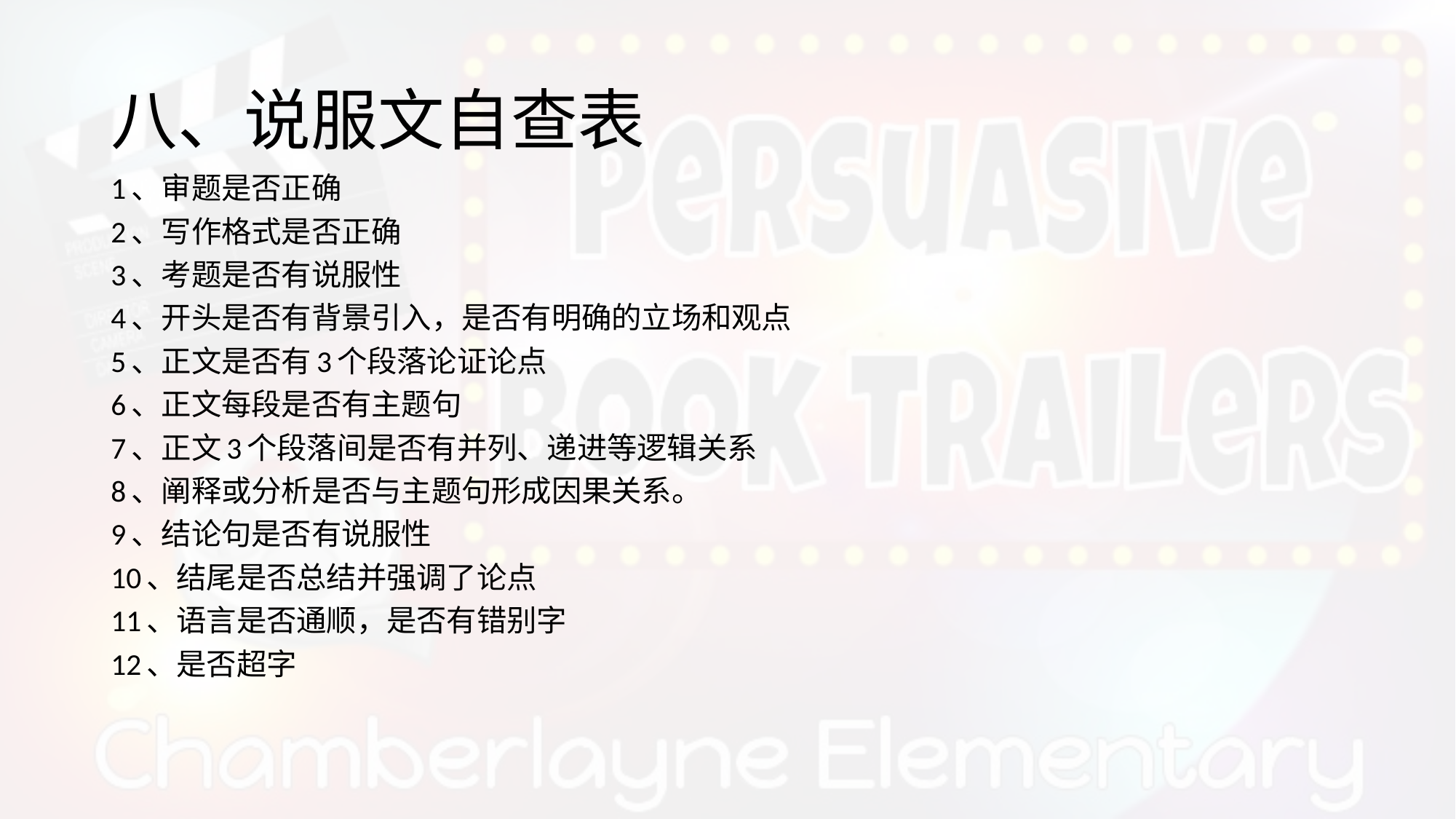

# 八、说服文自查表
1、审题是否正确
2、写作格式是否正确
3、考题是否有说服性
4、开头是否有背景引入，是否有明确的立场和观点
5、正文是否有3个段落论证论点
6、正文每段是否有主题句
7、正文3个段落间是否有并列、递进等逻辑关系
8、阐释或分析是否与主题句形成因果关系。
9、结论句是否有说服性
10、结尾是否总结并强调了论点
11、语言是否通顺，是否有错别字
12、是否超字